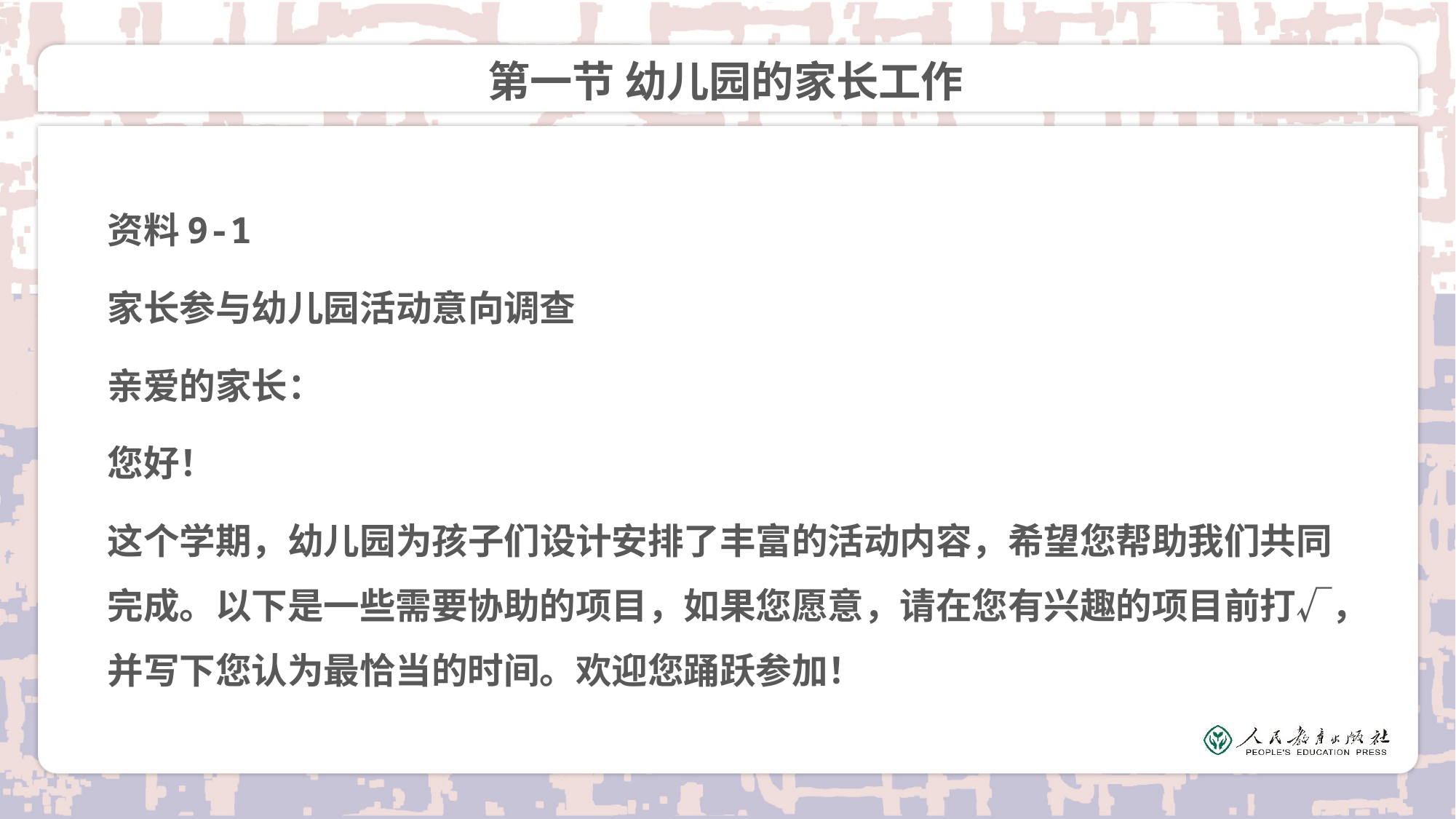

# 第一节 幼儿园的家长工作
资料9-1
家长参与幼儿园活动意向调查
亲爱的家长：
您好！
这个学期，幼儿园为孩子们设计安排了丰富的活动内容，希望您帮助我们共同完成。以下是一些需要协助的项目，如果您愿意，请在您有兴趣的项目前打√，并写下您认为最恰当的时间。欢迎您踊跃参加！